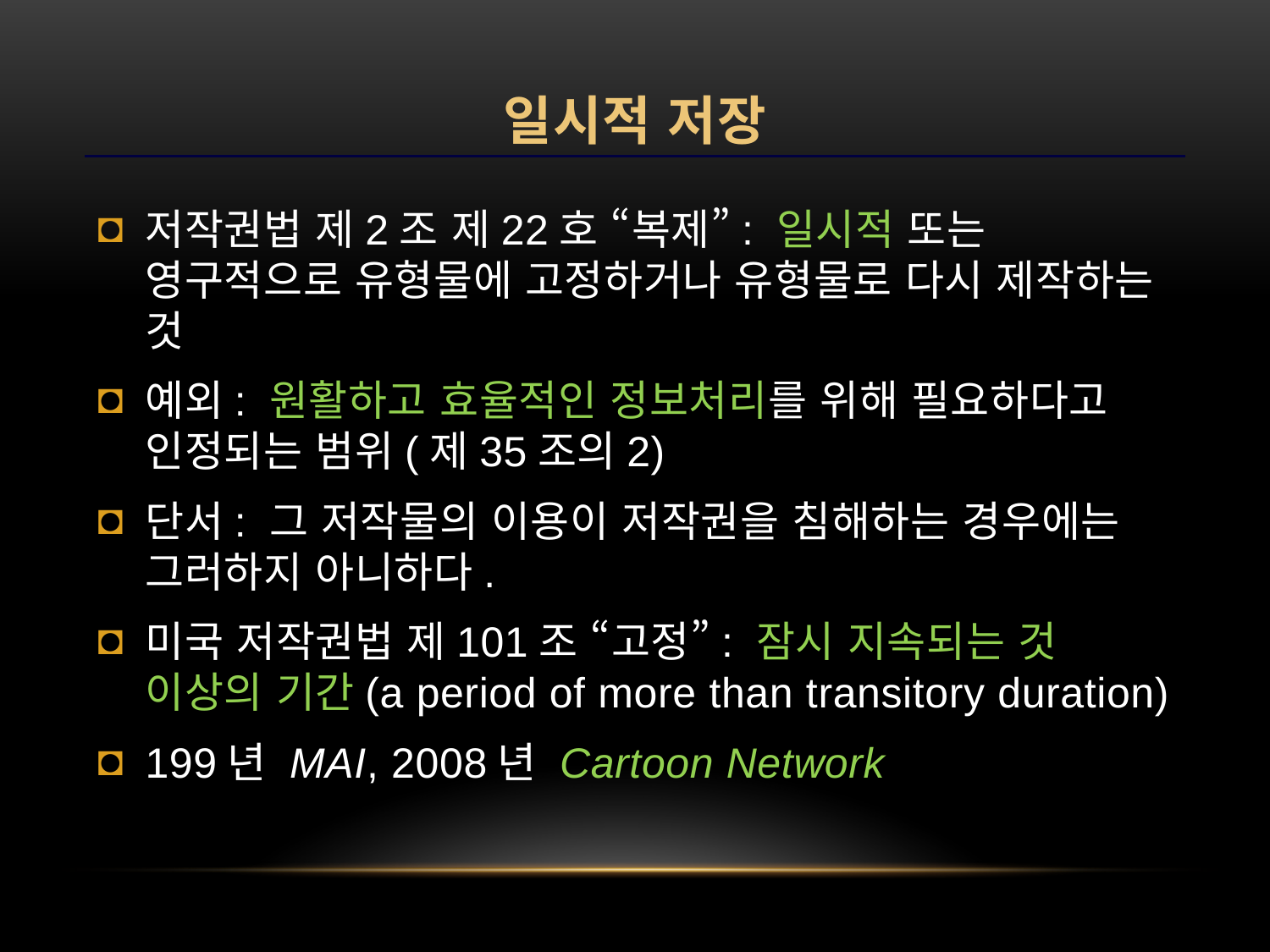

# 일시적 저장
저작권법 제2조 제22호 “복제”: 일시적 또는 영구적으로 유형물에 고정하거나 유형물로 다시 제작하는 것
예외: 원활하고 효율적인 정보처리를 위해 필요하다고 인정되는 범위(제35조의2)
단서: 그 저작물의 이용이 저작권을 침해하는 경우에는 그러하지 아니하다.
미국 저작권법 제101조 “고정”: 잠시 지속되는 것 이상의 기간(a period of more than transitory duration)
199년 MAI, 2008년 Cartoon Network